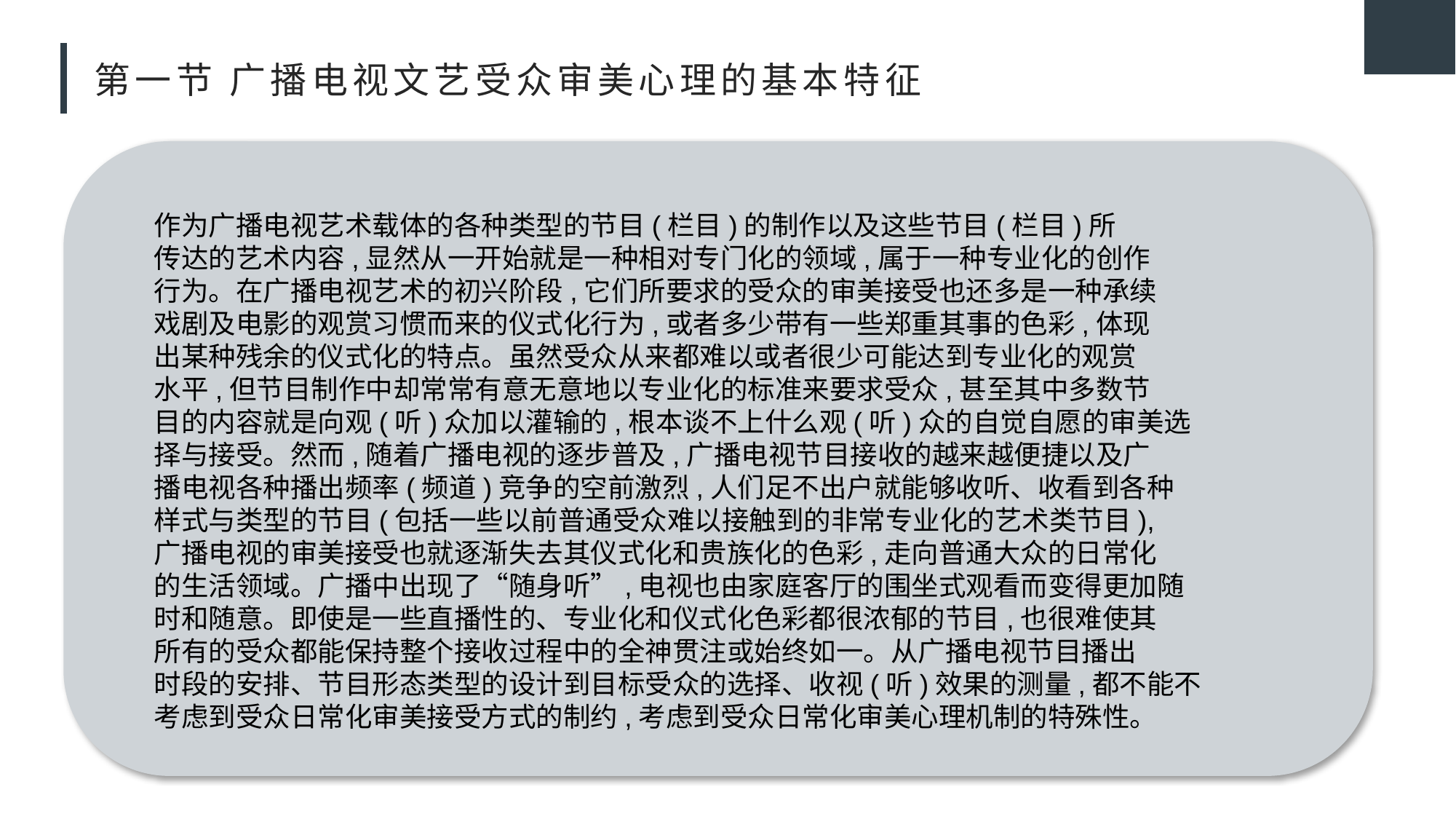

# 第一节 广播电视文艺受众审美心理的基本特征

作为广播电视艺术载体的各种类型的节目(栏目)的制作以及这些节目(栏目)所
传达的艺术内容,显然从一开始就是一种相对专门化的领域,属于一种专业化的创作
行为。在广播电视艺术的初兴阶段,它们所要求的受众的审美接受也还多是一种承续
戏剧及电影的观赏习惯而来的仪式化行为,或者多少带有一些郑重其事的色彩,体现
出某种残余的仪式化的特点。虽然受众从来都难以或者很少可能达到专业化的观赏
水平,但节目制作中却常常有意无意地以专业化的标准来要求受众,甚至其中多数节
目的内容就是向观(听)众加以灌输的,根本谈不上什么观(听)众的自觉自愿的审美选
择与接受。然而,随着广播电视的逐步普及,广播电视节目接收的越来越便捷以及广
播电视各种播出频率(频道)竞争的空前激烈,人们足不出户就能够收听、收看到各种
样式与类型的节目(包括一些以前普通受众难以接触到的非常专业化的艺术类节目),
广播电视的审美接受也就逐渐失去其仪式化和贵族化的色彩,走向普通大众的日常化
的生活领域。广播中出现了“随身听”,电视也由家庭客厅的围坐式观看而变得更加随
时和随意。即使是一些直播性的、专业化和仪式化色彩都很浓郁的节目,也很难使其
所有的受众都能保持整个接收过程中的全神贯注或始终如一。从广播电视节目播出
时段的安排、节目形态类型的设计到目标受众的选择、收视(听)效果的测量,都不能不
考虑到受众日常化审美接受方式的制约,考虑到受众日常化审美心理机制的特殊性。